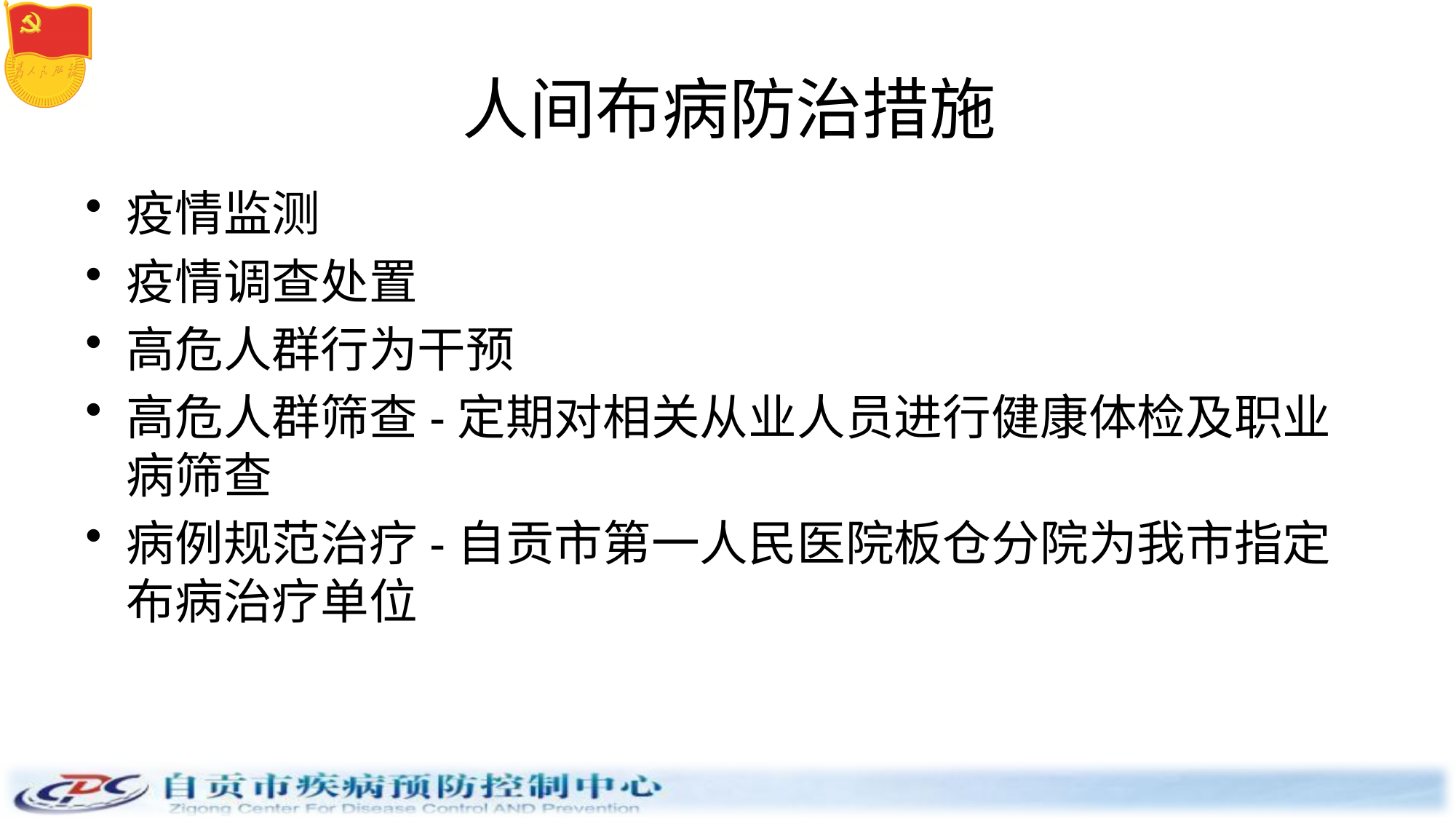

# 人间布病防治措施
疫情监测
疫情调查处置
高危人群行为干预
高危人群筛查-定期对相关从业人员进行健康体检及职业病筛查
病例规范治疗-自贡市第一人民医院板仓分院为我市指定布病治疗单位